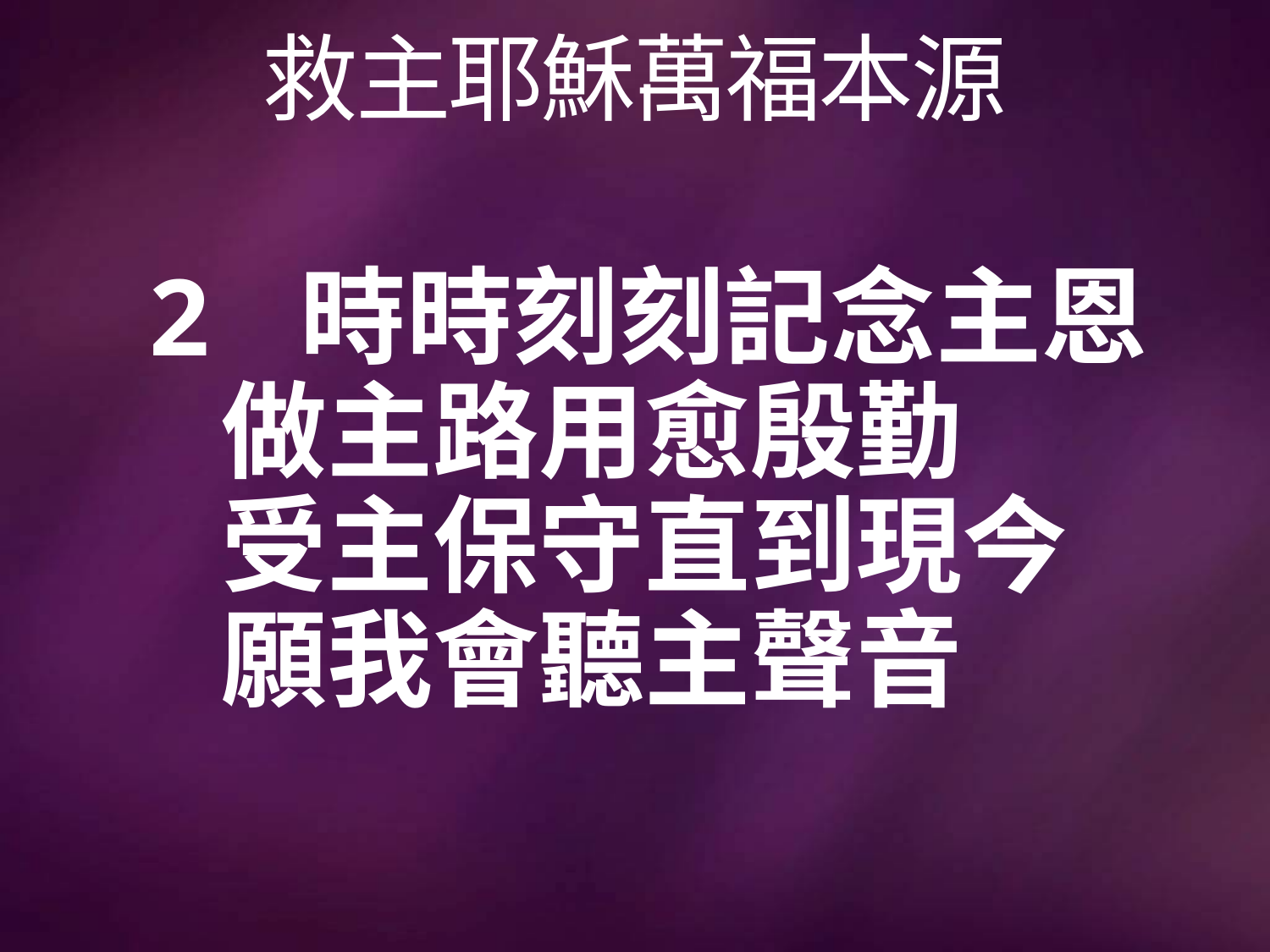

# 救主耶穌萬福本源
2 時時刻刻記念主恩
  做主路用愈殷勤
  受主保守直到現今
  願我會聽主聲音